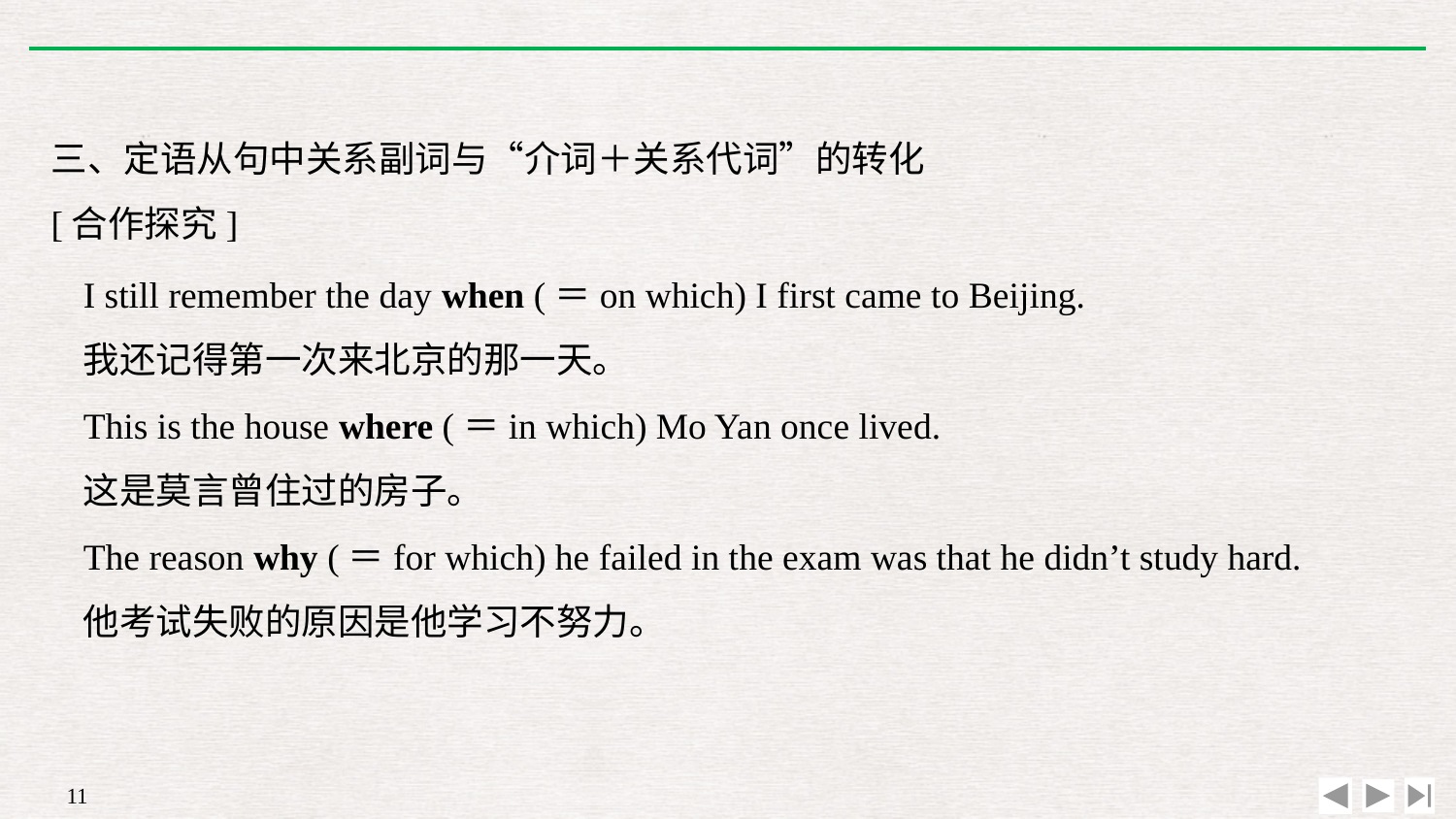

三、定语从句中关系副词与“介词＋关系代词”的转化
[合作探究]
I still remember the day when (＝on which) I first came to Beijing.
我还记得第一次来北京的那一天。
This is the house where (＝in which) Mo Yan once lived.
这是莫言曾住过的房子。
The reason why (＝for which) he failed in the exam was that he didn’t study hard.
他考试失败的原因是他学习不努力。